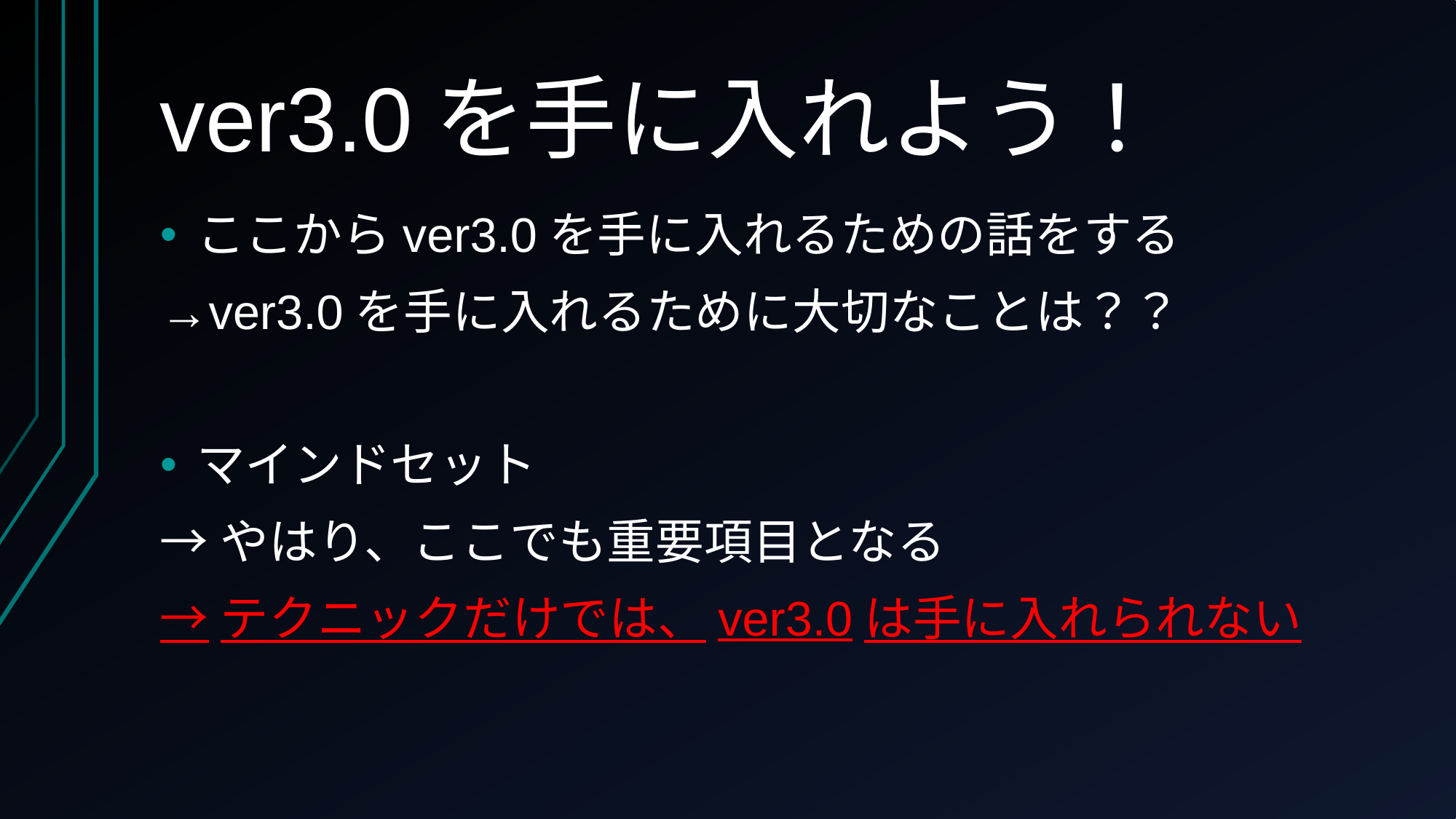

# ver3.0を手に入れよう！
ここからver3.0を手に入れるための話をする
→ver3.0を手に入れるために大切なことは？？

マインドセット
→やはり、ここでも重要項目となる
→テクニックだけでは、ver3.0は手に入れられない